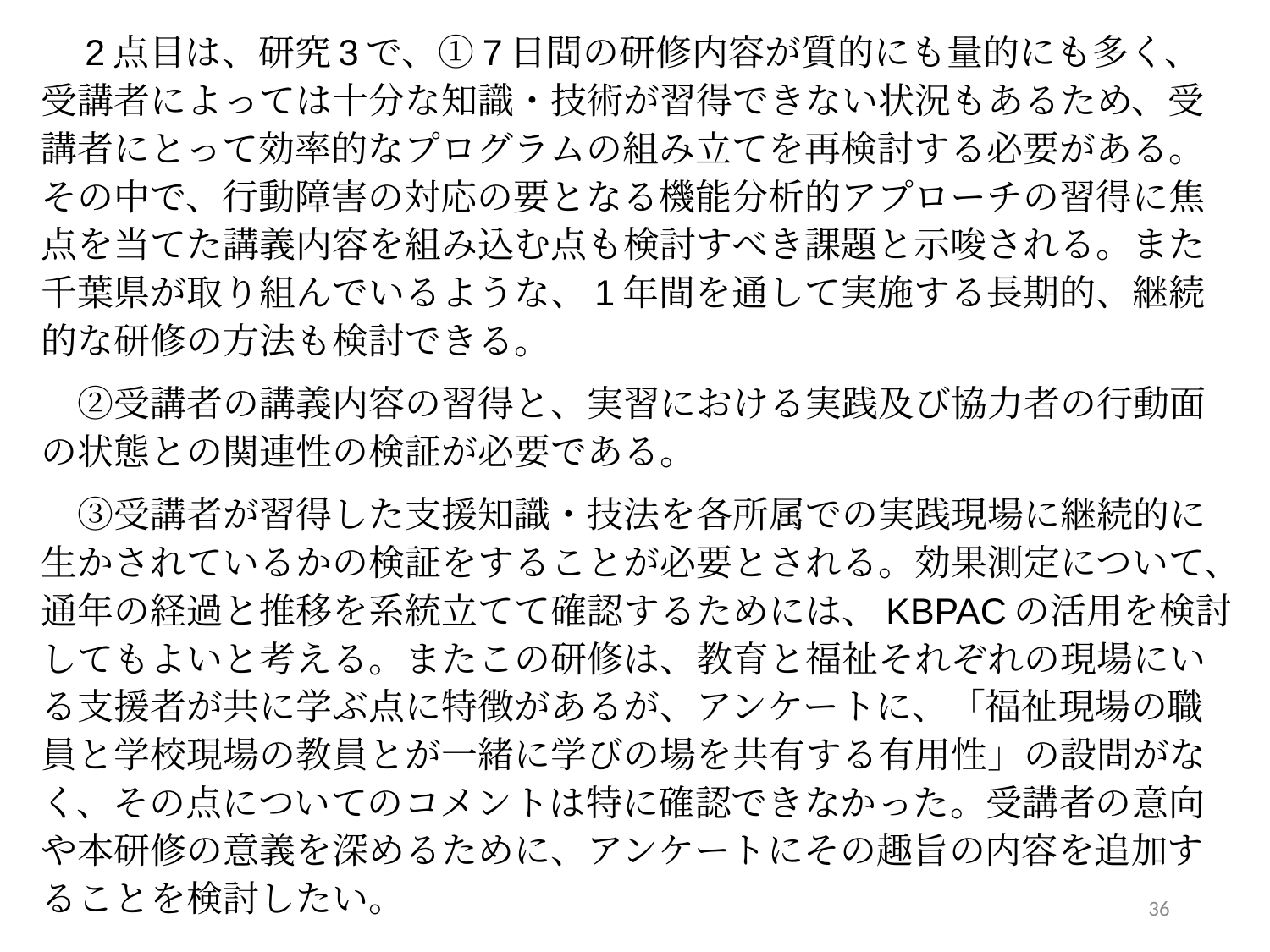

2点目は、研究3で、①7日間の研修内容が質的にも量的にも多く、受講者によっては十分な知識・技術が習得できない状況もあるため、受講者にとって効率的なプログラムの組み立てを再検討する必要がある。その中で、行動障害の対応の要となる機能分析的アプローチの習得に焦点を当てた講義内容を組み込む点も検討すべき課題と示唆される。また千葉県が取り組んでいるような、1年間を通して実施する長期的、継続的な研修の方法も検討できる。
　②受講者の講義内容の習得と、実習における実践及び協力者の行動面の状態との関連性の検証が必要である。
　③受講者が習得した支援知識・技法を各所属での実践現場に継続的に生かされているかの検証をすることが必要とされる。効果測定について、通年の経過と推移を系統立てて確認するためには、KBPACの活用を検討してもよいと考える。またこの研修は、教育と福祉それぞれの現場にいる支援者が共に学ぶ点に特徴があるが、アンケートに、「福祉現場の職員と学校現場の教員とが一緒に学びの場を共有する有用性」の設問がなく、その点についてのコメントは特に確認できなかった。受講者の意向や本研修の意義を深めるために、アンケートにその趣旨の内容を追加することを検討したい。

36